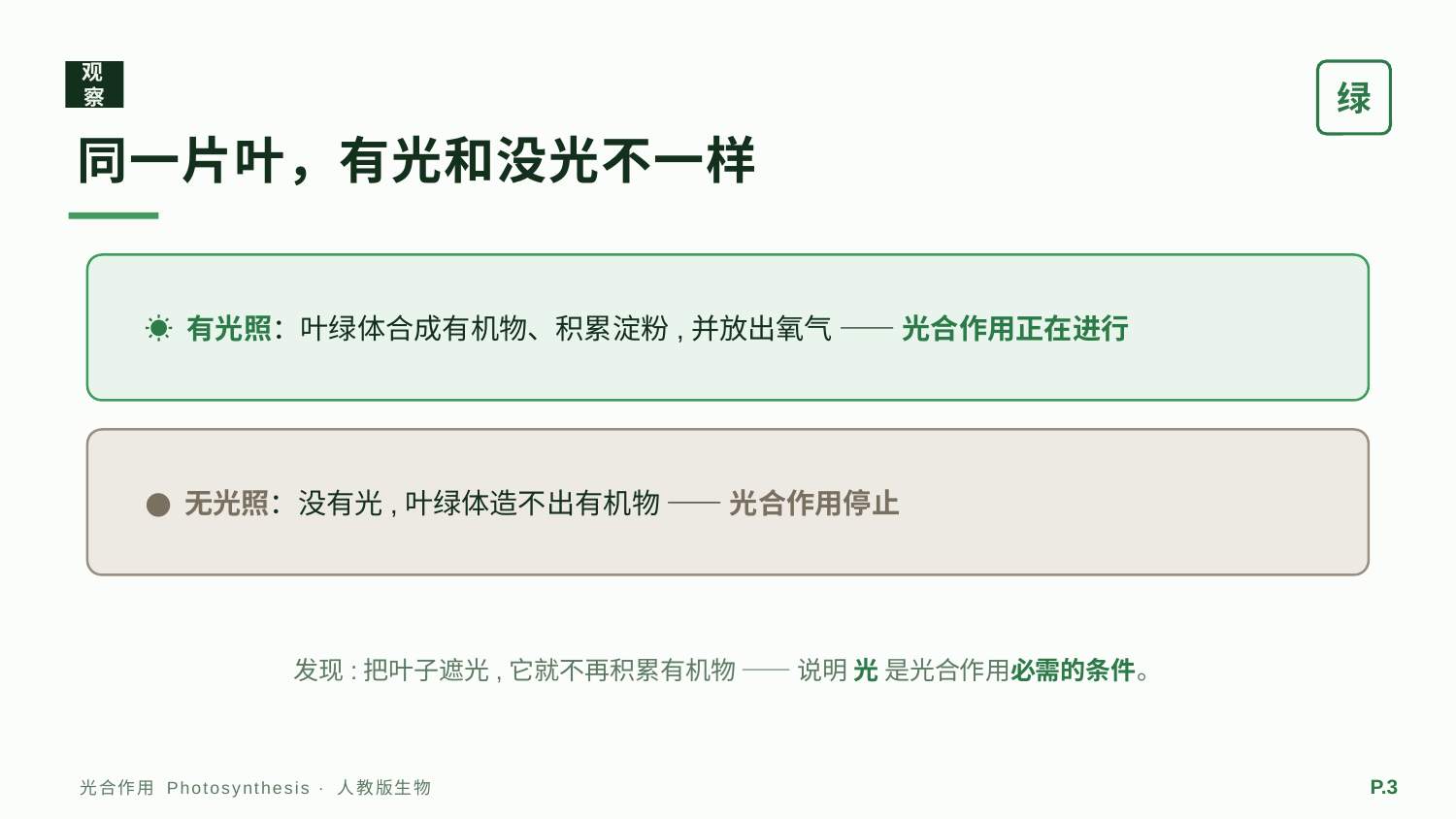

观察
绿

同一片叶，有光和没光不一样

☀ 有光照：叶绿体合成有机物、积累淀粉,并放出氧气 —— 光合作用正在进行

🌑 无光照：没有光,叶绿体造不出有机物 —— 光合作用停止
发现:把叶子遮光,它就不再积累有机物 —— 说明 光 是光合作用必需的条件。
P.3
光合作用 Photosynthesis · 人教版生物